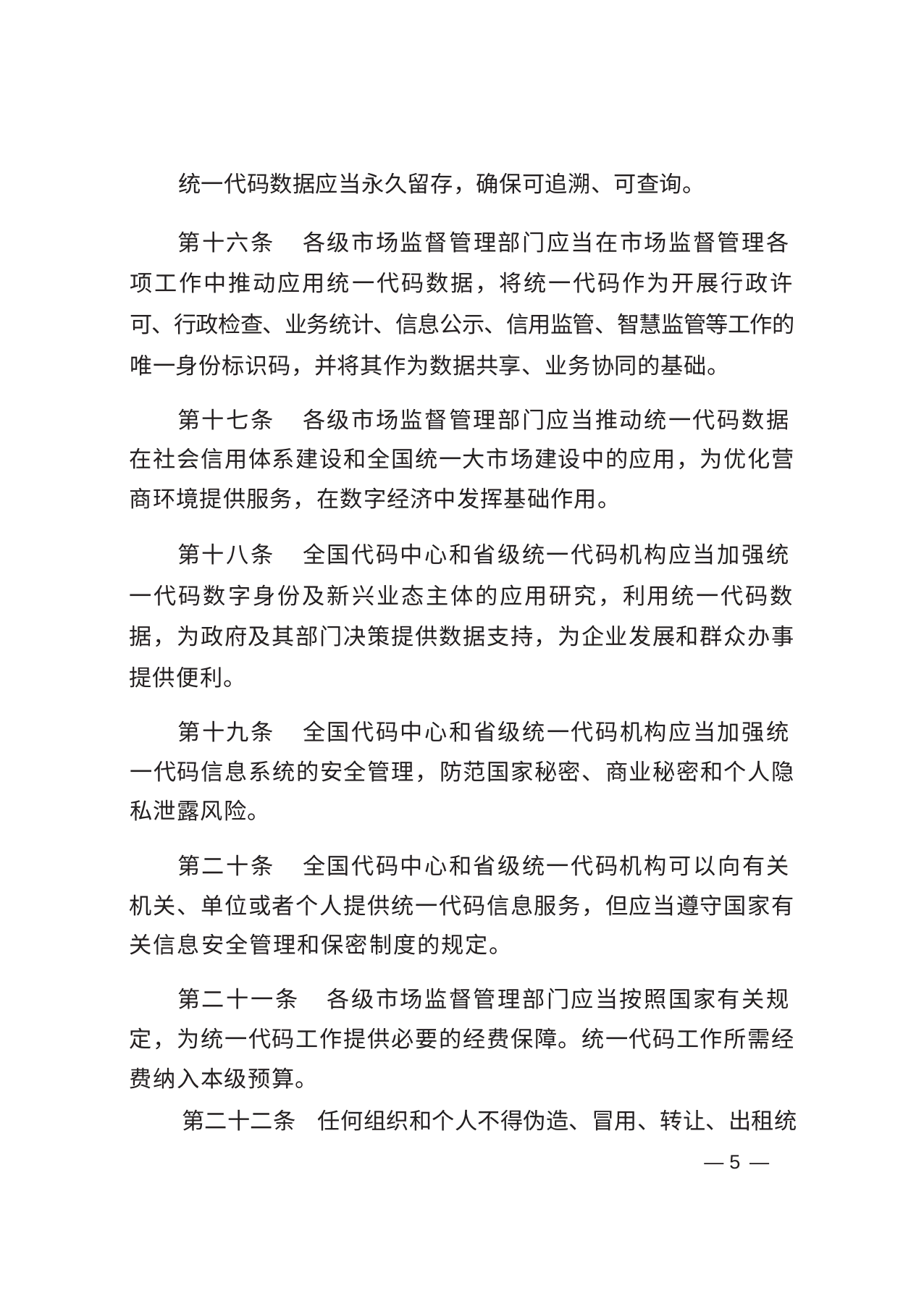

统一代码数据应当永久留存，确保可追溯、可查询。
第十六条    各级市场监督管理部门应当在市场监督管理各项工作中推动应用统一代码数据，将统一代码作为开展行政许可、行政检查、业务统计、信息公示、信用监管、智慧监管等工作的唯一身份标识码，并将其作为数据共享、业务协同的基础。
第十七条    各级市场监督管理部门应当推动统一代码数据在社会信用体系建设和全国统一大市场建设中的应用，为优化营商环境提供服务，在数字经济中发挥基础作用。
第十八条    全国代码中心和省级统一代码机构应当加强统一代码数字身份及新兴业态主体的应用研究，利用统一代码数据，为政府及其部门决策提供数据支持，为企业发展和群众办事提供便利。
第十九条    全国代码中心和省级统一代码机构应当加强统一代码信息系统的安全管理，防范国家秘密、商业秘密和个人隐私泄露风险。
第二十条    全国代码中心和省级统一代码机构可以向有关机关、单位或者个人提供统一代码信息服务，但应当遵守国家有关信息安全管理和保密制度的规定。
第二十一条    各级市场监督管理部门应当按照国家有关规定，为统一代码工作提供必要的经费保障。统一代码工作所需经费纳入本级预算。

第二十二条    任何组织和个人不得伪造、冒用、转让、出租统

— 5 —